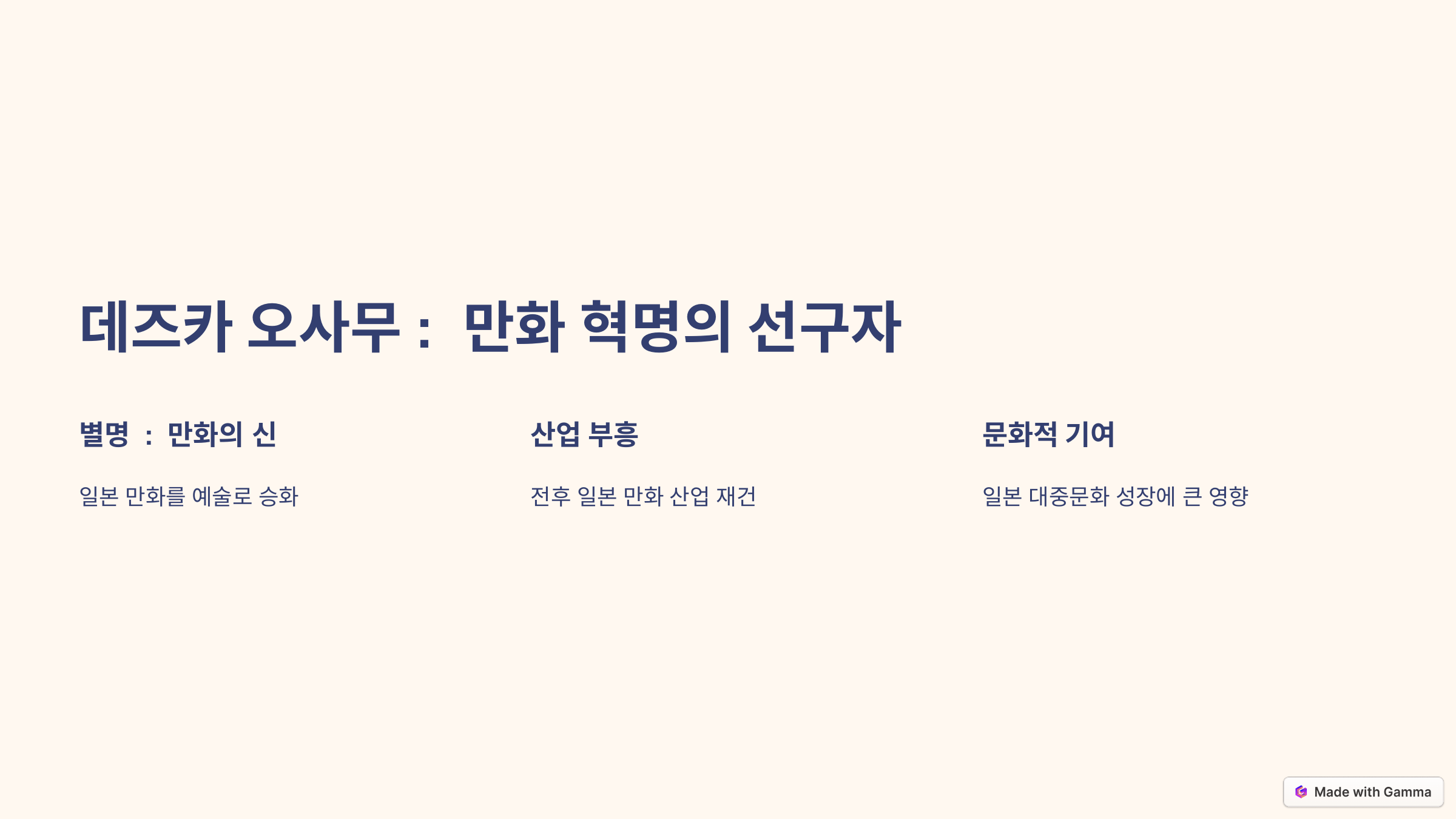

데즈카 오사무: 만화 혁명의 선구자
별명 : 만화의 신
산업 부흥
문화적 기여
일본 만화를 예술로 승화
전후 일본 만화 산업 재건
일본 대중문화 성장에 큰 영향